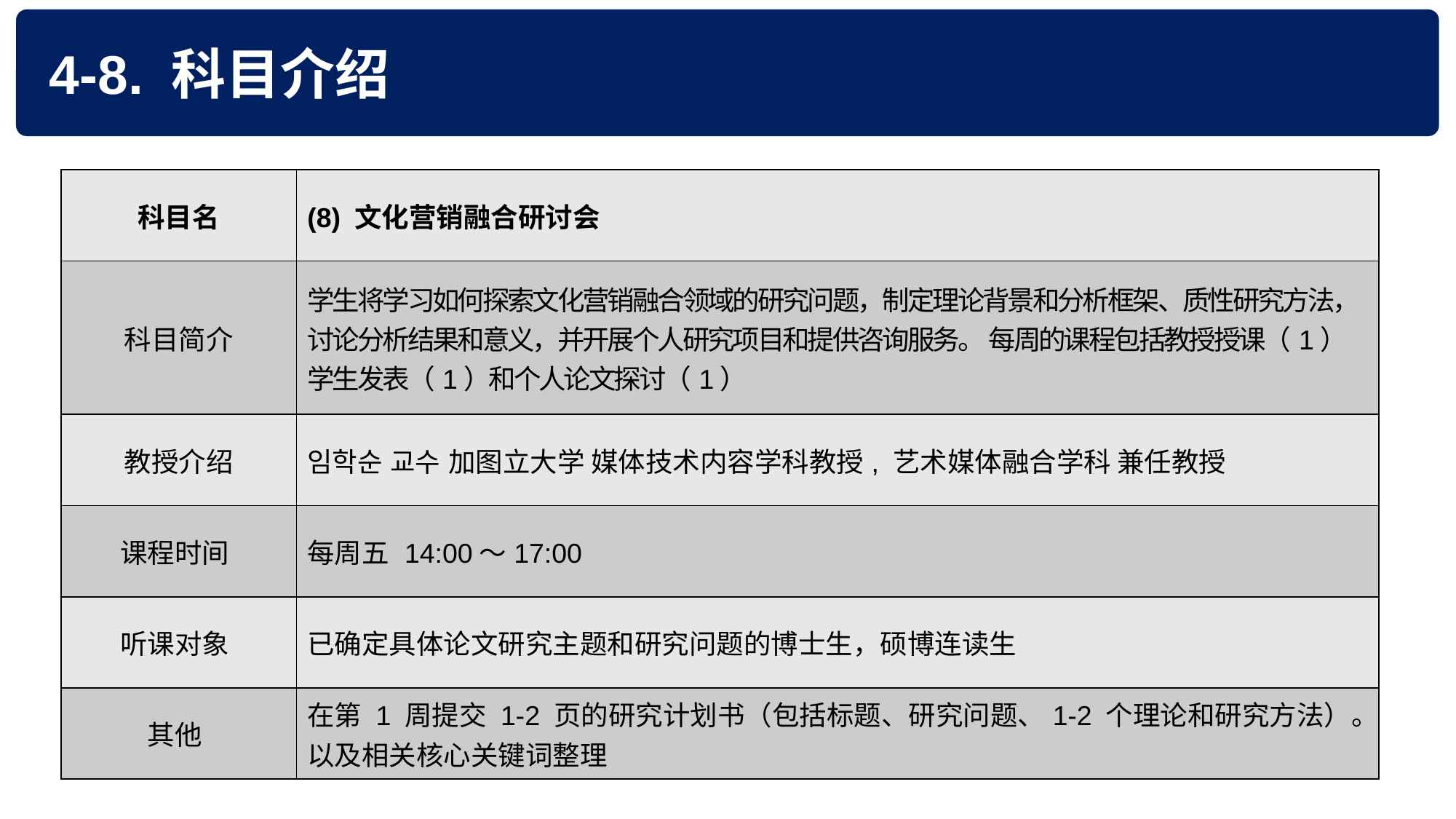

4-8. 科目介绍
| 科目名 | (8) 文化营销融合研讨会 |
| --- | --- |
| 科目简介 | 学生将学习如何探索文化营销融合领域的研究问题，制定理论背景和分析框架、质性研究方法，讨论分析结果和意义，并开展个人研究项目和提供咨询服务。 每周的课程包括教授授课（1）学生发表（1）和个人论文探讨（1） |
| 教授介绍 | 임학순 교수 加图立大学 媒体技术内容学科教授, 艺术媒体融合学科 兼任教授 |
| 课程时间 | 每周五 14:00～17:00 |
| 听课对象 | 已确定具体论文研究主题和研究问题的博士生，硕博连读生 |
| 其他 | 在第 1 周提交 1-2 页的研究计划书（包括标题、研究问题、1-2 个理论和研究方法）。以及相关核心关键词整理 |